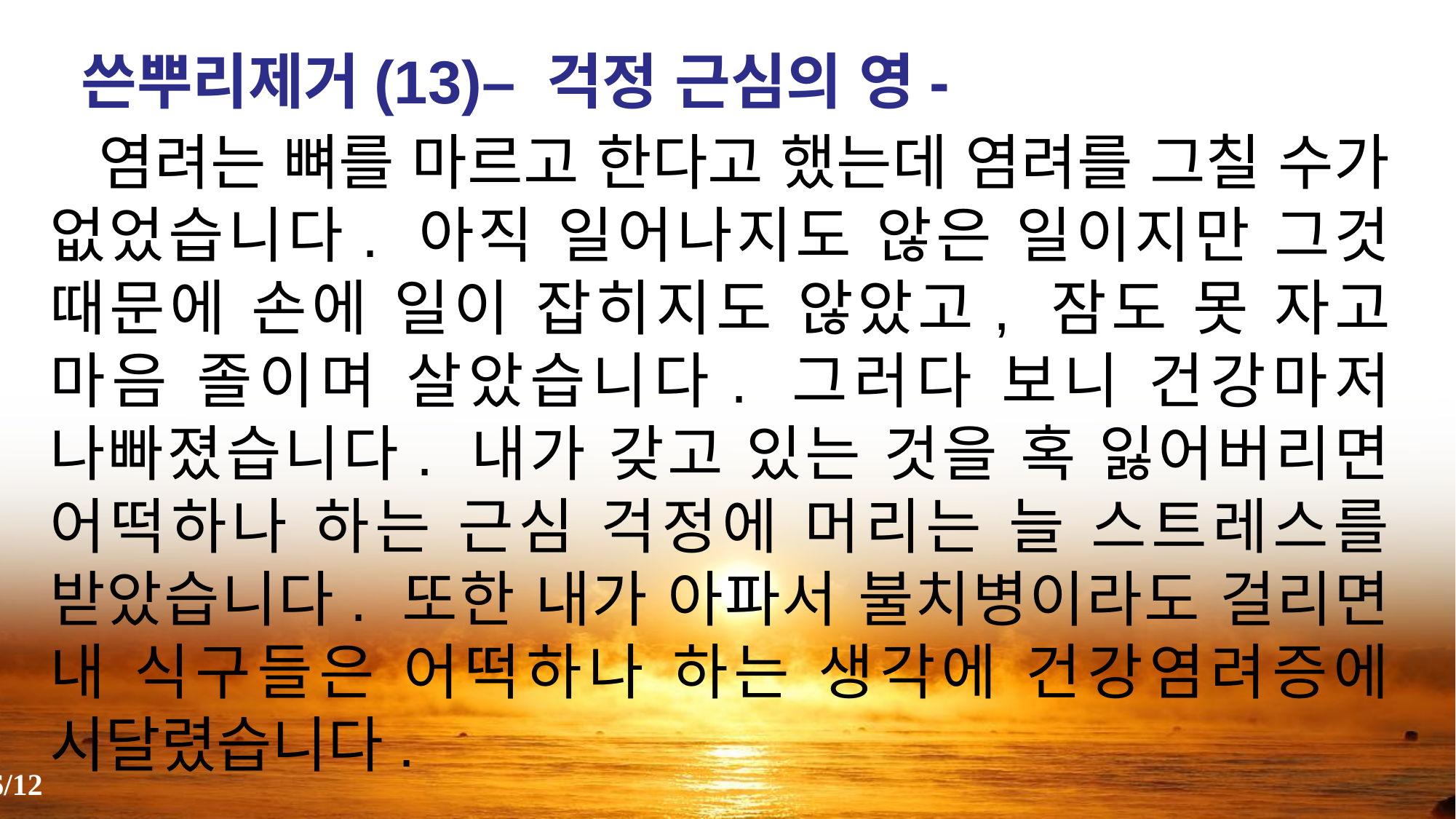

쓴뿌리제거(13)– 걱정 근심의 영-
  염려는 뼈를 마르고 한다고 했는데 염려를 그칠 수가 없었습니다. 아직 일어나지도 않은 일이지만 그것 때문에 손에 일이 잡히지도 않았고, 잠도 못 자고 마음 졸이며 살았습니다. 그러다 보니 건강마저 나빠졌습니다. 내가 갖고 있는 것을 혹 잃어버리면 어떡하나 하는 근심 걱정에 머리는 늘 스트레스를 받았습니다. 또한 내가 아파서 불치병이라도 걸리면 내 식구들은 어떡하나 하는 생각에 건강염려증에 시달렸습니다.